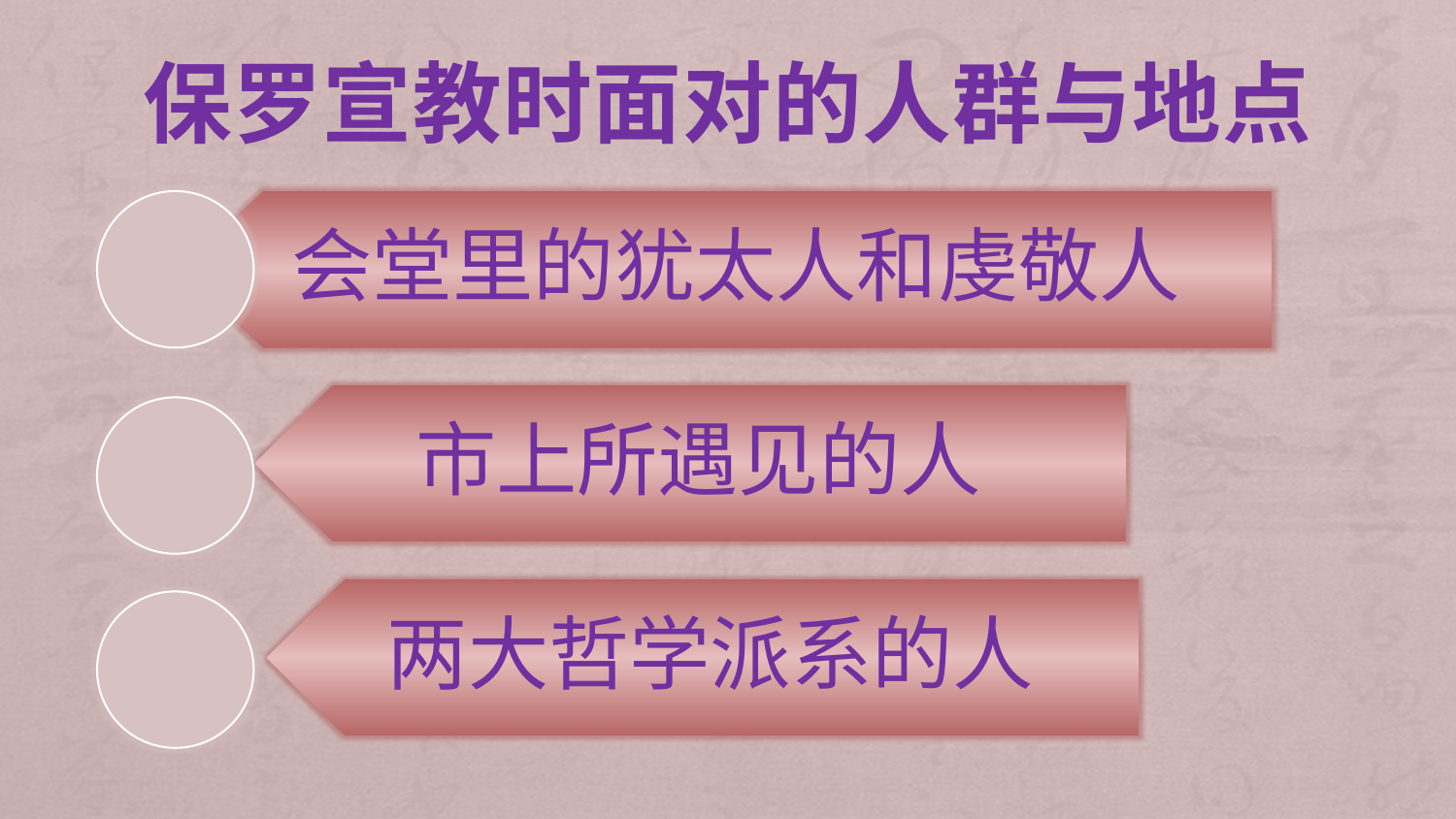

# 保罗宣教时面对的人群与地点
会堂里的犹太人和虔敬人
市上所遇见的人
两大哲学派系的人